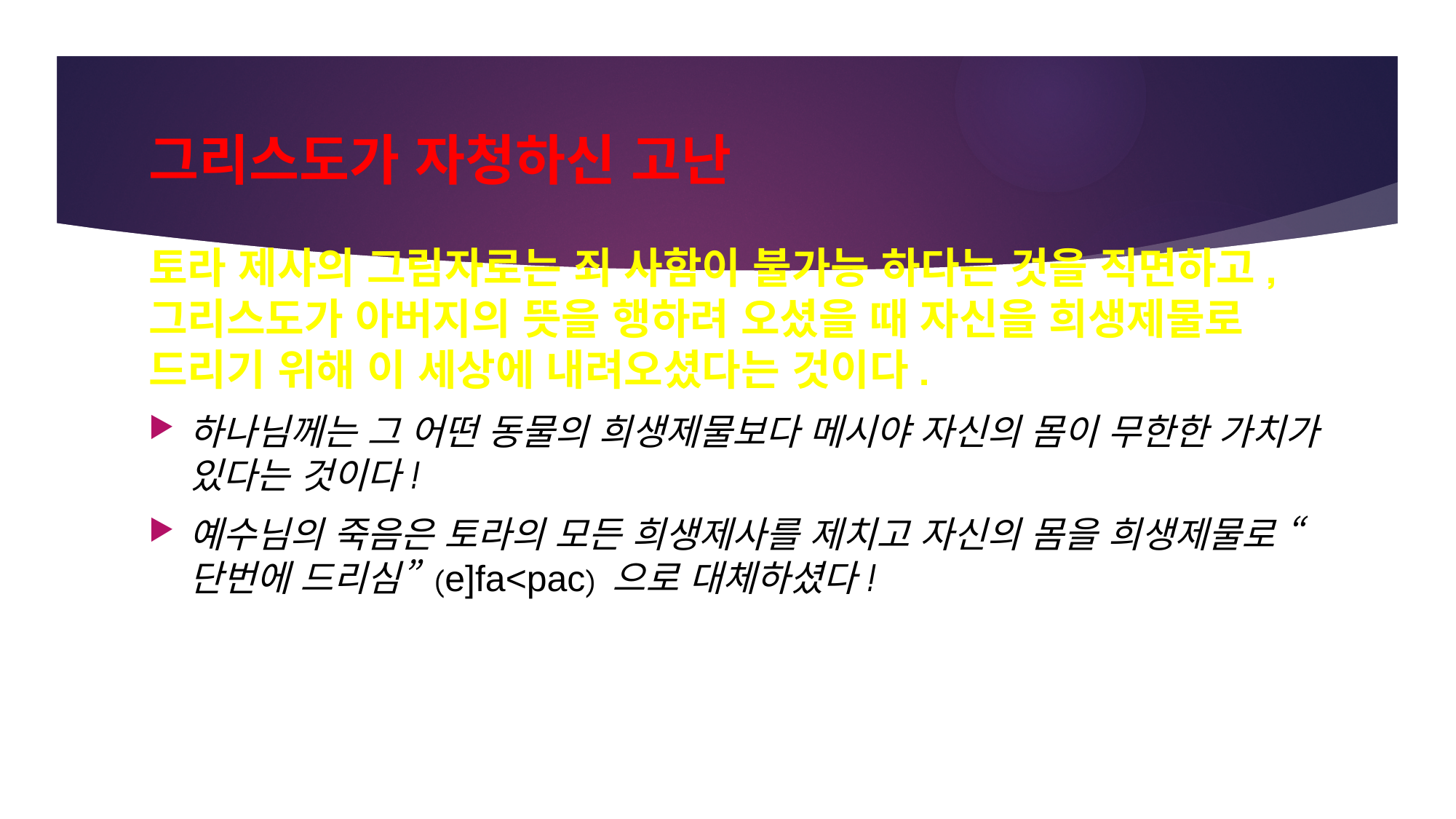

# 그리스도가 자청하신 고난
토라 제사의 그림자로는 죄 사함이 불가능 하다는 것을 직면하고, 그리스도가 아버지의 뜻을 행하려 오셨을 때 자신을 희생제물로 드리기 위해 이 세상에 내려오셨다는 것이다.
하나님께는 그 어떤 동물의 희생제물보다 메시야 자신의 몸이 무한한 가치가 있다는 것이다!
예수님의 죽음은 토라의 모든 희생제사를 제치고 자신의 몸을 희생제물로 “단번에 드리심” (e]fa<pac) 으로 대체하셨다!